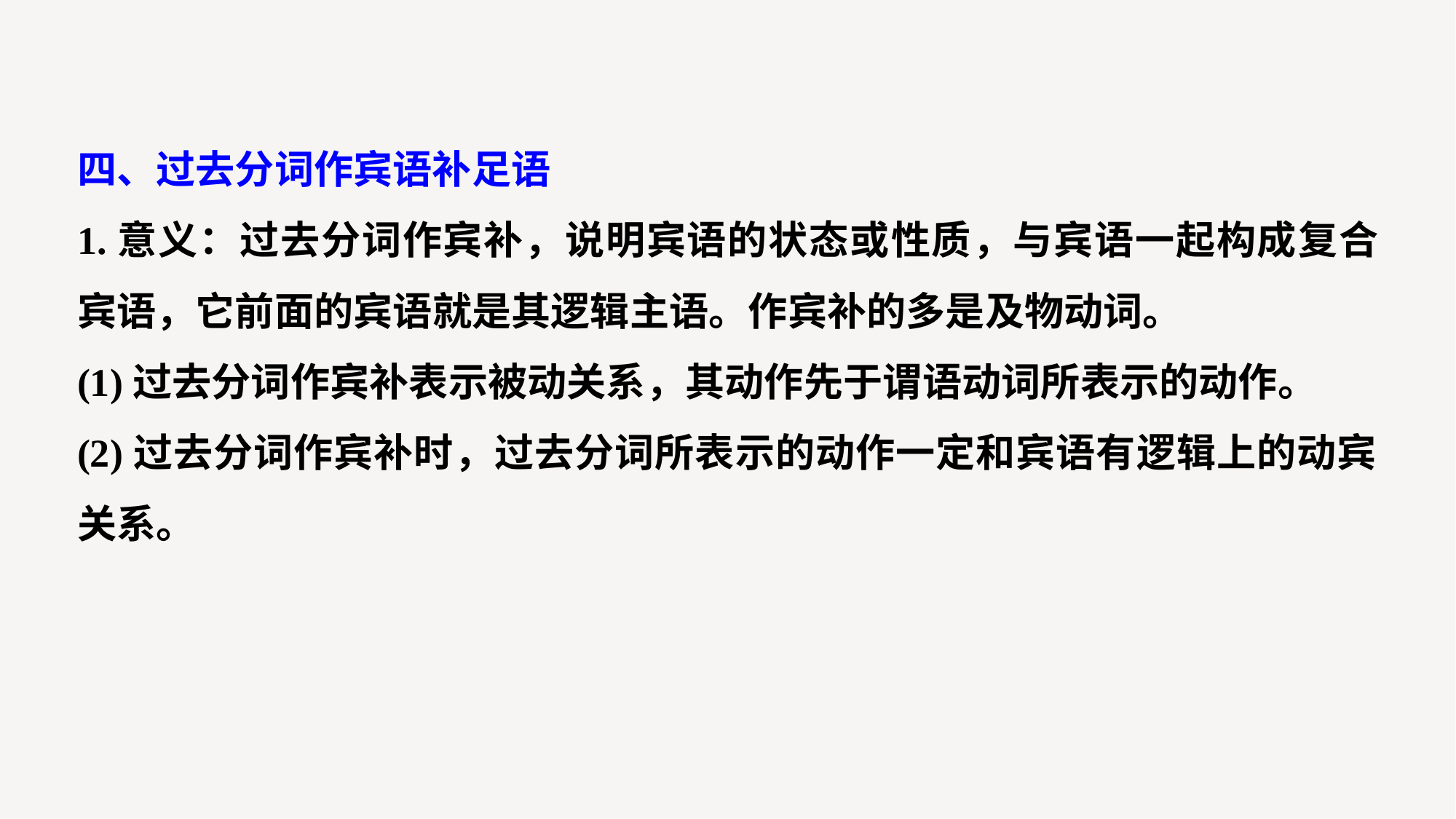

四、过去分词作宾语补足语
1.意义：过去分词作宾补，说明宾语的状态或性质，与宾语一起构成复合宾语，它前面的宾语就是其逻辑主语。作宾补的多是及物动词。
(1)过去分词作宾补表示被动关系，其动作先于谓语动词所表示的动作。
(2)过去分词作宾补时，过去分词所表示的动作一定和宾语有逻辑上的动宾关系。